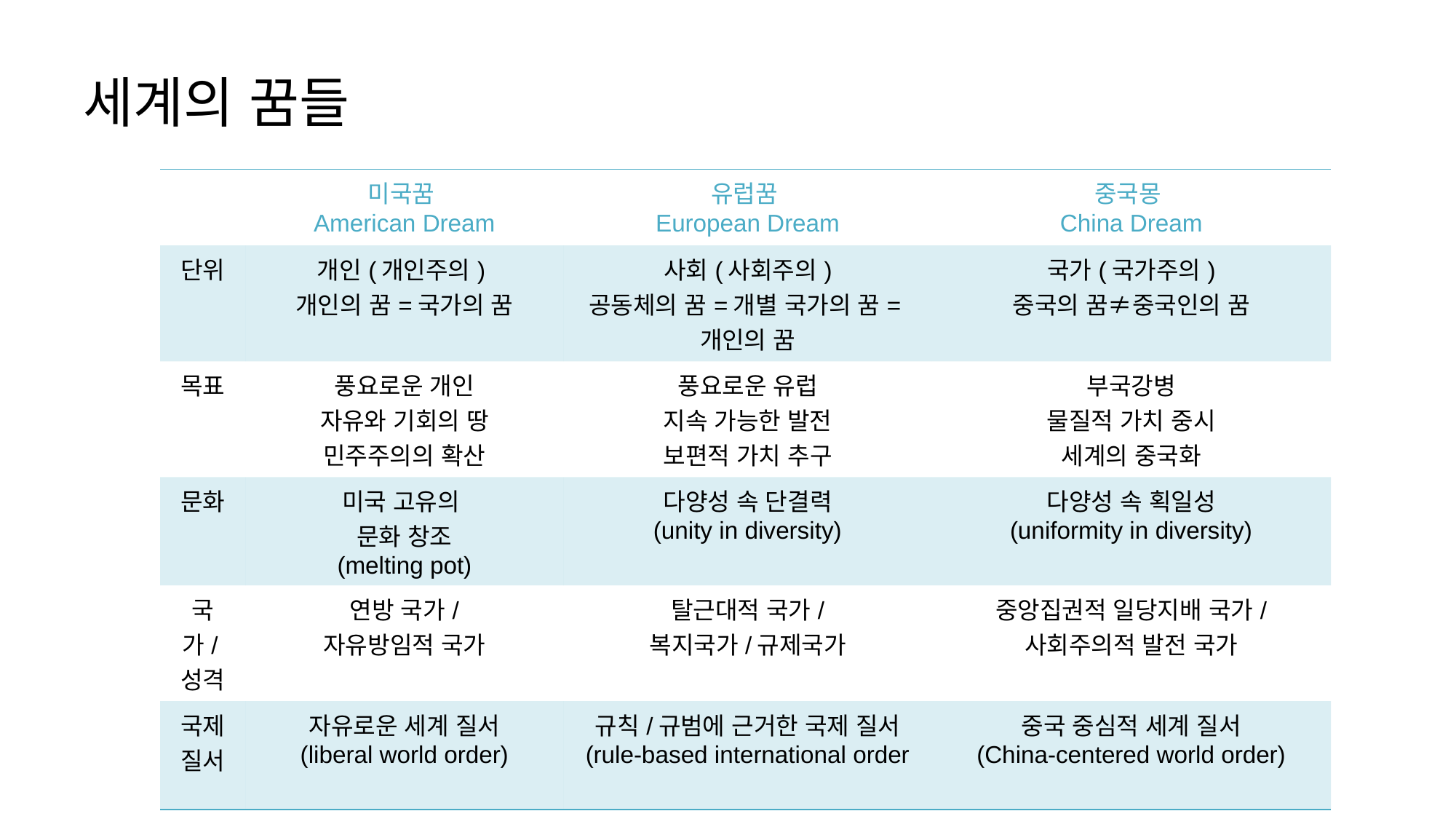

# 세계의 꿈들
|  | 미국꿈 American Dream | 유럽꿈 European Dream | 중국몽 China Dream |
| --- | --- | --- | --- |
| 단위 | 개인(개인주의) 개인의 꿈=국가의 꿈 | 사회(사회주의) 공동체의 꿈=개별 국가의 꿈=개인의 꿈 | 국가(국가주의) 중국의 꿈≠중국인의 꿈 |
| 목표 | 풍요로운 개인 자유와 기회의 땅 민주주의의 확산 | 풍요로운 유럽 지속 가능한 발전 보편적 가치 추구 | 부국강병 물질적 가치 중시 세계의 중국화 |
| 문화 | 미국 고유의 문화 창조 (melting pot) | 다양성 속 단결력 (unity in diversity) | 다양성 속 획일성 (uniformity in diversity) |
| 국가/성격 | 연방 국가/ 자유방임적 국가 | 탈근대적 국가/ 복지국가/규제국가 | 중앙집권적 일당지배 국가/ 사회주의적 발전 국가 |
| 국제질서 | 자유로운 세계 질서 (liberal world order) | 규칙/규범에 근거한 국제 질서 (rule-based international order | 중국 중심적 세계 질서 (China-centered world order) |